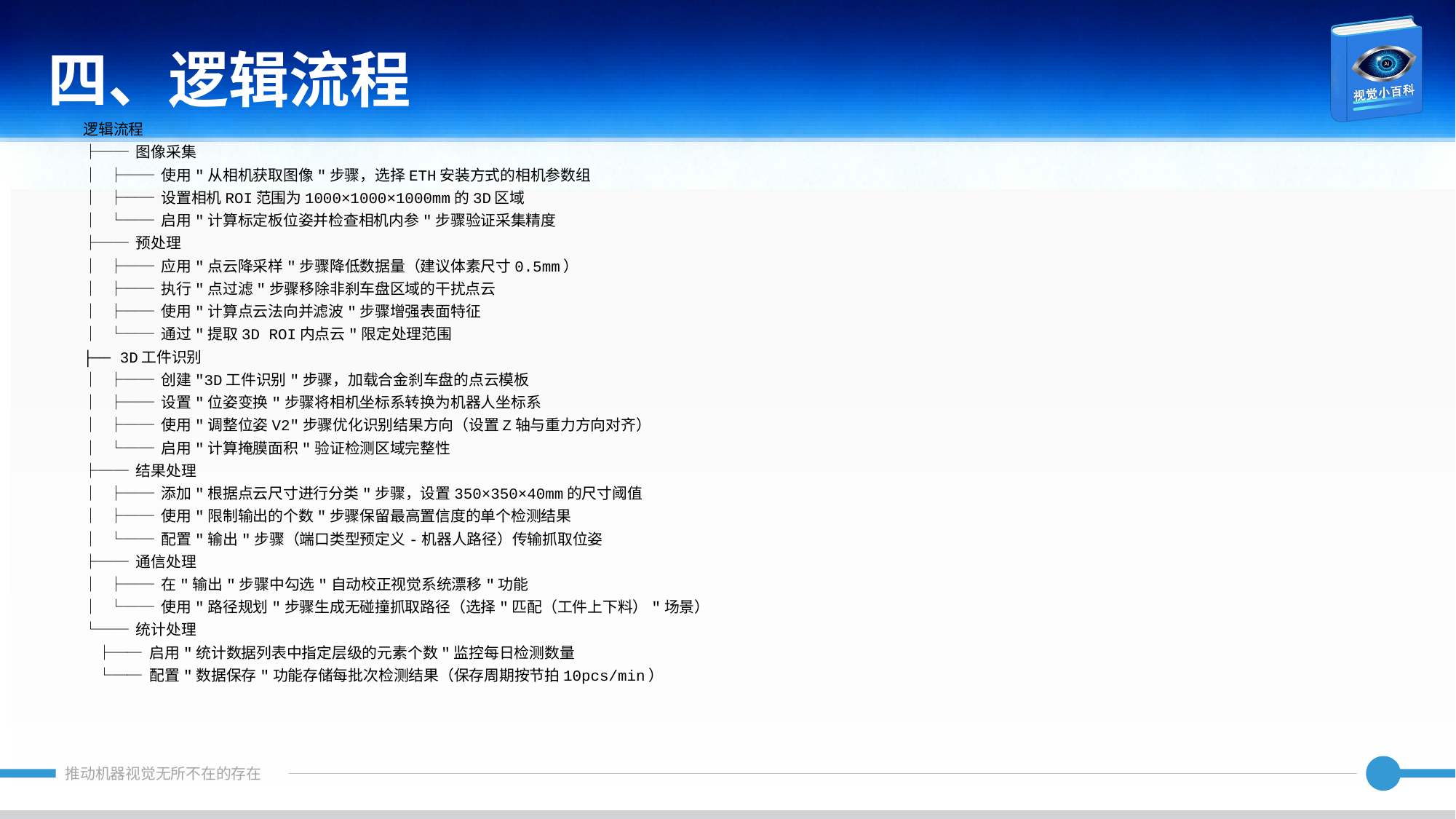

四、逻辑流程

逻辑流程
├── 图像采集
│   ├── 使用"从相机获取图像"步骤，选择ETH安装方式的相机参数组
│   ├── 设置相机ROI范围为1000×1000×1000mm的3D区域
│   └── 启用"计算标定板位姿并检查相机内参"步骤验证采集精度
├── 预处理
│   ├── 应用"点云降采样"步骤降低数据量（建议体素尺寸0.5mm）
│   ├── 执行"点过滤"步骤移除非刹车盘区域的干扰点云
│   ├── 使用"计算点云法向并滤波"步骤增强表面特征
│   └── 通过"提取3D ROI内点云"限定处理范围
├── 3D工件识别
│   ├── 创建"3D工件识别"步骤，加载合金刹车盘的点云模板
│   ├── 设置"位姿变换"步骤将相机坐标系转换为机器人坐标系
│   ├── 使用"调整位姿V2"步骤优化识别结果方向（设置Z轴与重力方向对齐）
│   └── 启用"计算掩膜面积"验证检测区域完整性
├── 结果处理
│   ├── 添加"根据点云尺寸进行分类"步骤，设置350×350×40mm的尺寸阈值
│   ├── 使用"限制输出的个数"步骤保留最高置信度的单个检测结果
│   └── 配置"输出"步骤（端口类型预定义-机器人路径）传输抓取位姿
├── 通信处理
│   ├── 在"输出"步骤中勾选"自动校正视觉系统漂移"功能
│   └── 使用"路径规划"步骤生成无碰撞抓取路径（选择"匹配（工件上下料）"场景）
└── 统计处理
    ├── 启用"统计数据列表中指定层级的元素个数"监控每日检测数量
    └── 配置"数据保存"功能存储每批次检测结果（保存周期按节拍10pcs/min）
9